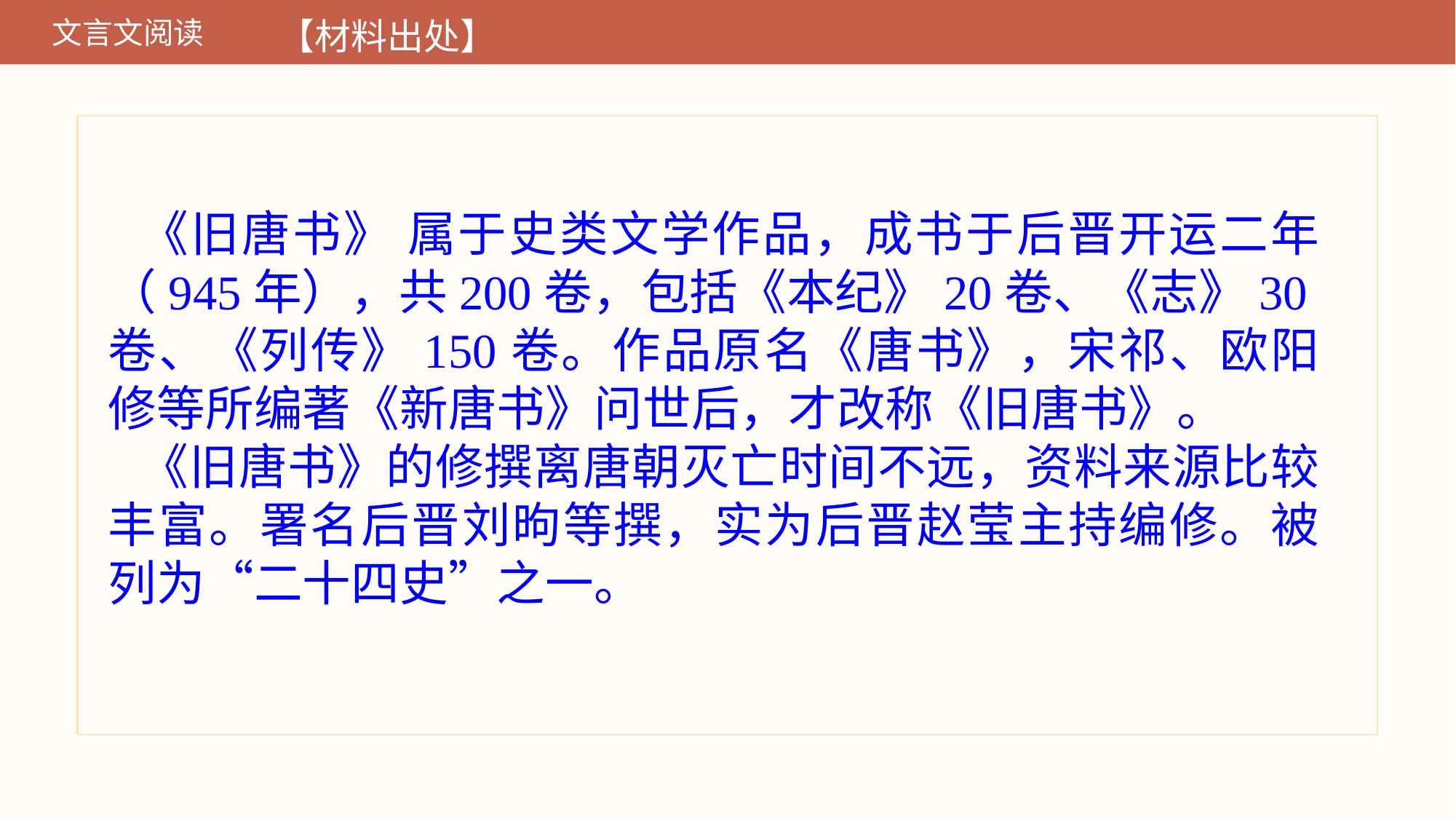

文言文阅读
【材料出处】

《旧唐书》 属于史类文学作品，成书于后晋开运二年（945年），共200卷，包括《本纪》20卷、《志》30卷、《列传》150卷。作品原名《唐书》，宋祁、欧阳修等所编著《新唐书》问世后，才改称《旧唐书》。
《旧唐书》的修撰离唐朝灭亡时间不远，资料来源比较丰富。署名后晋刘昫等撰，实为后晋赵莹主持编修。被列为“二十四史”之一。